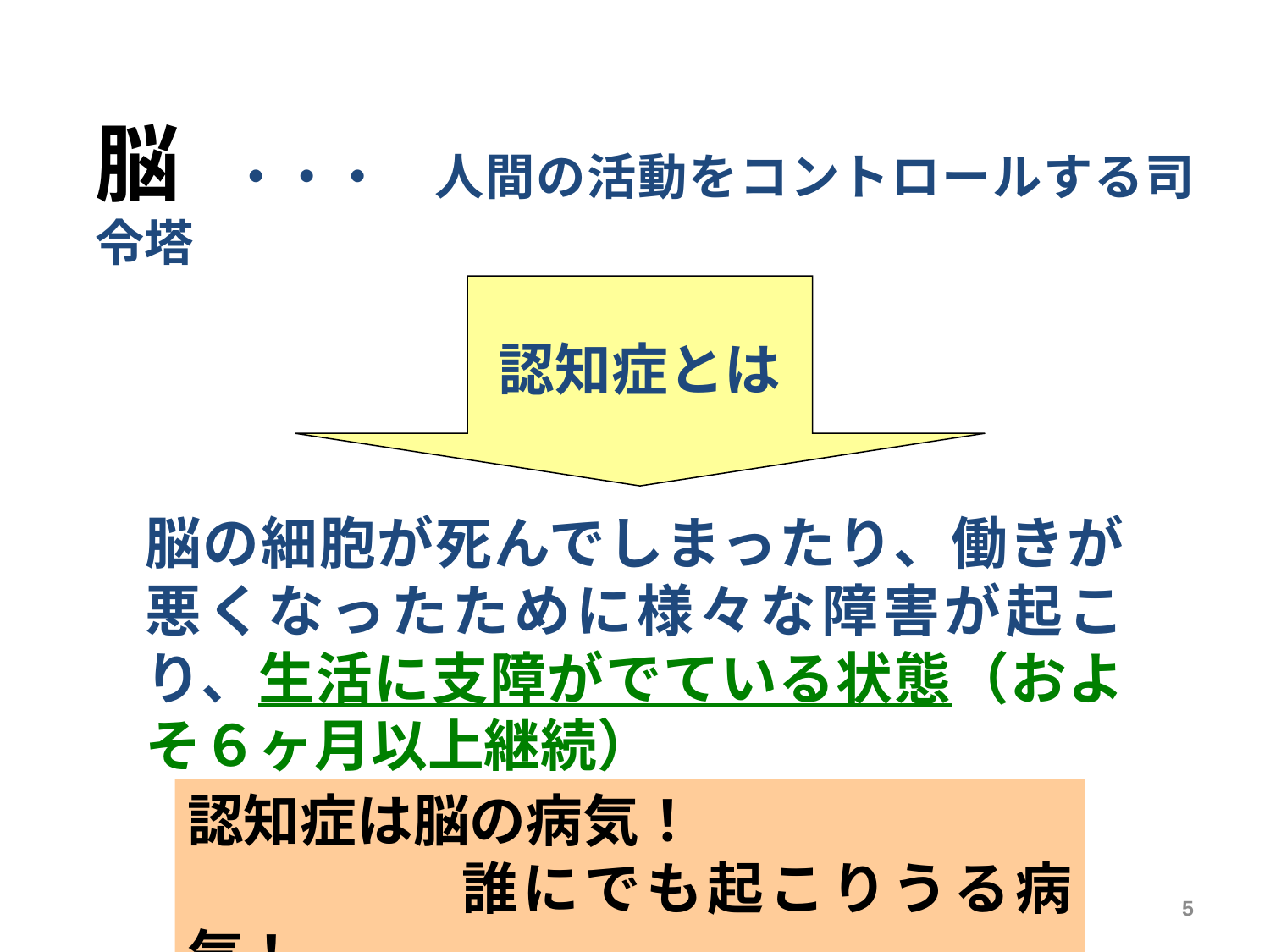

脳　・・・　人間の活動をコントロールする司令塔
認知症とは
脳の細胞が死んでしまったり、働きが悪くなったために様々な障害が起こり、生活に支障がでている状態（およそ６ヶ月以上継続）
認知症は脳の病気！
　　　     誰にでも起こりうる病気！
5